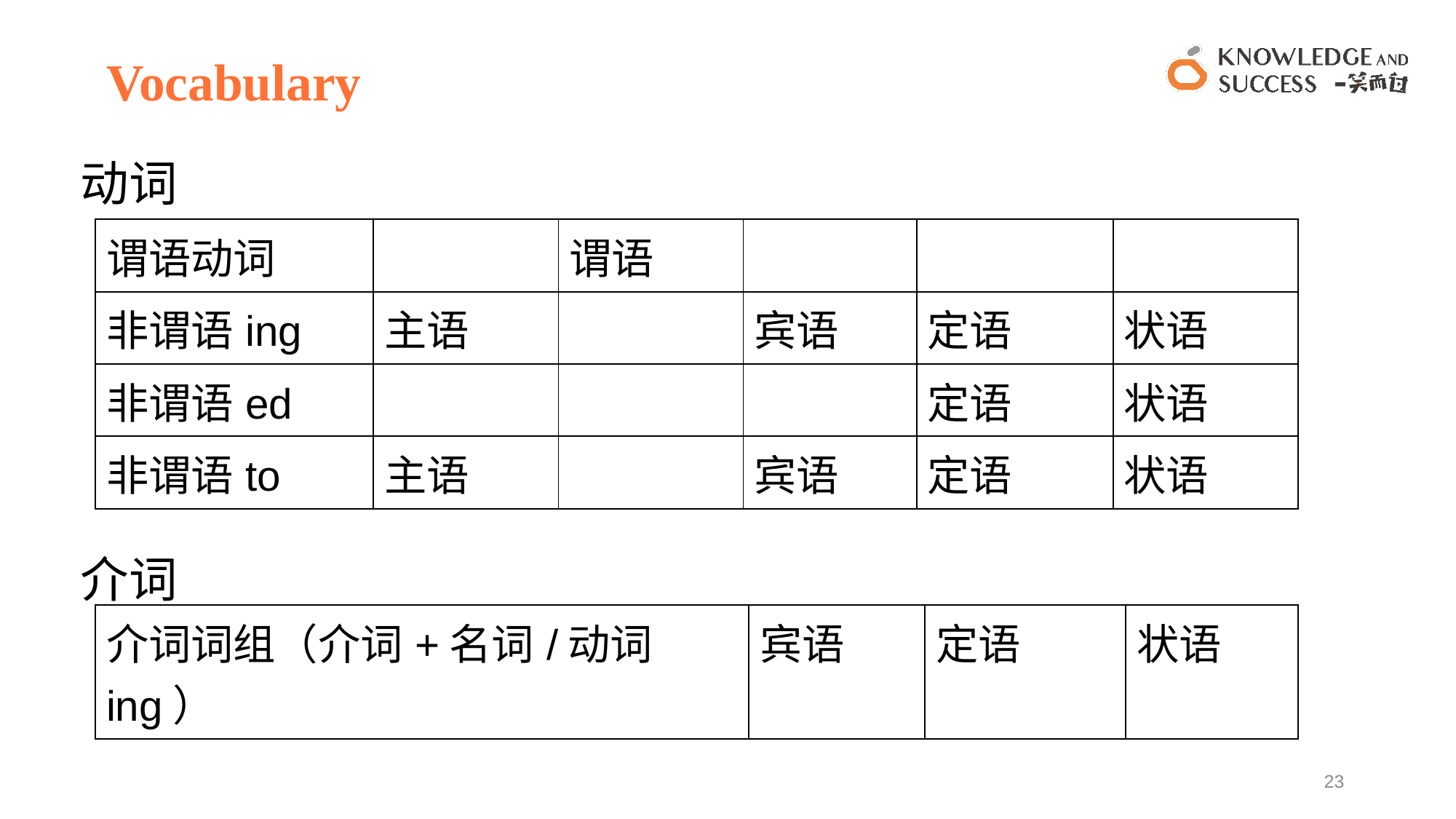

# Vocabulary
动词

介词

| 谓语动词 |  | 谓语 |  |  |  |
| --- | --- | --- | --- | --- | --- |
| 非谓语ing | 主语 |  | 宾语 | 定语 | 状语 |
| 非谓语ed |  |  |  | 定语 | 状语 |
| 非谓语to | 主语 |  | 宾语 | 定语 | 状语 |
| 介词词组（介词+名词/动词ing） | 宾语 | 定语 | 状语 |
| --- | --- | --- | --- |
23